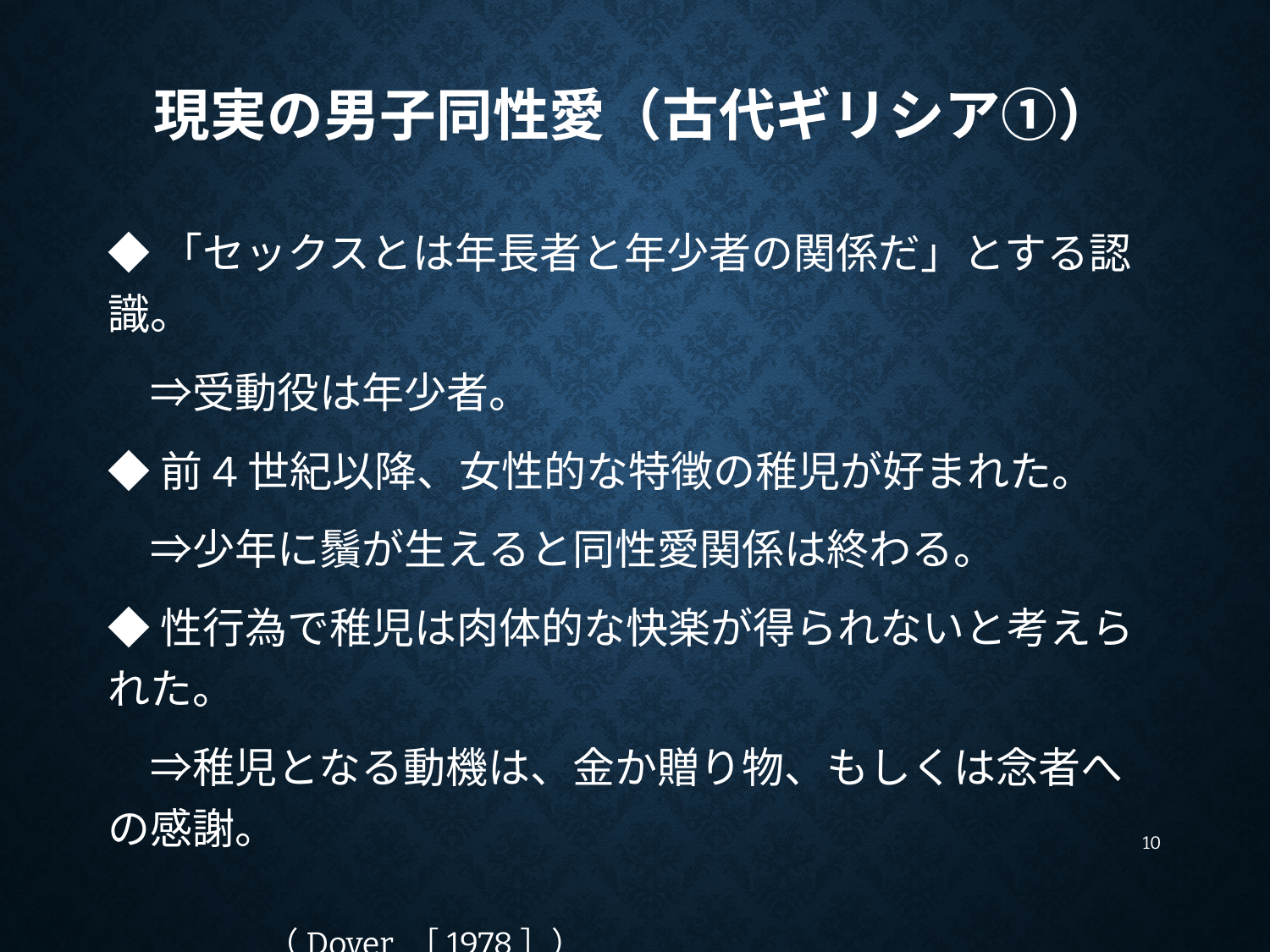

# 現実の男子同性愛（古代ギリシア①）
◆「セックスとは年長者と年少者の関係だ」とする認識。
　⇒受動役は年少者。
◆前4世紀以降、女性的な特徴の稚児が好まれた。
　⇒少年に鬚が生えると同性愛関係は終わる。
◆性行為で稚児は肉体的な快楽が得られないと考えられた。
　⇒稚児となる動機は、金か贈り物、もしくは念者への感謝。
　　　　　　　　　　　　　　　　　　　　　　　　　　　　　　　　　　　　　　（Dover ［1978］）
10